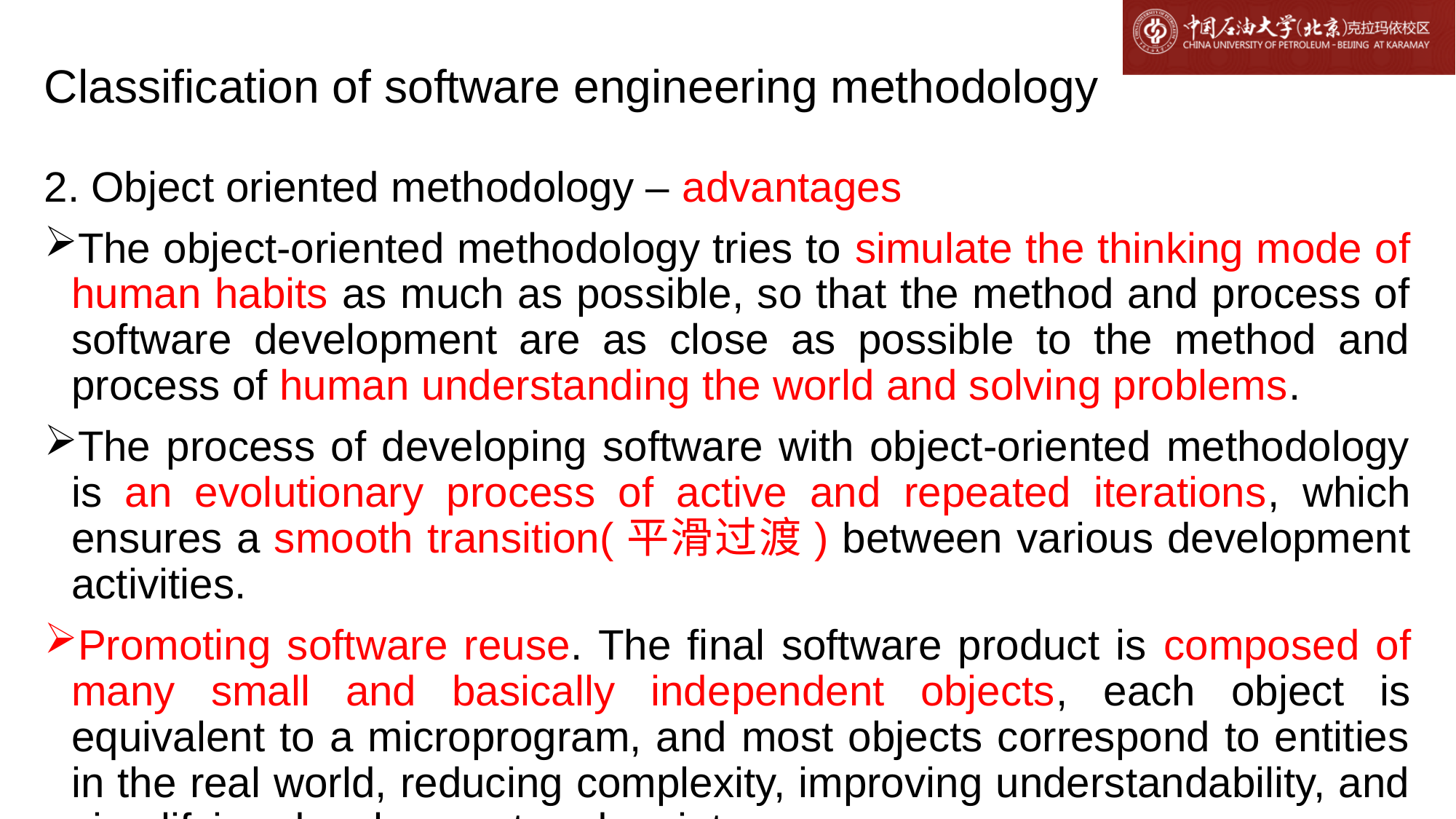

# Classification of software engineering methodology
2. Object oriented methodology – advantages
The object-oriented methodology tries to simulate the thinking mode of human habits as much as possible, so that the method and process of software development are as close as possible to the method and process of human understanding the world and solving problems.
The process of developing software with object-oriented methodology is an evolutionary process of active and repeated iterations, which ensures a smooth transition(平滑过渡) between various development activities.
Promoting software reuse. The final software product is composed of many small and basically independent objects, each object is equivalent to a microprogram, and most objects correspond to entities in the real world, reducing complexity, improving understandability, and simplifying development and maintenance.